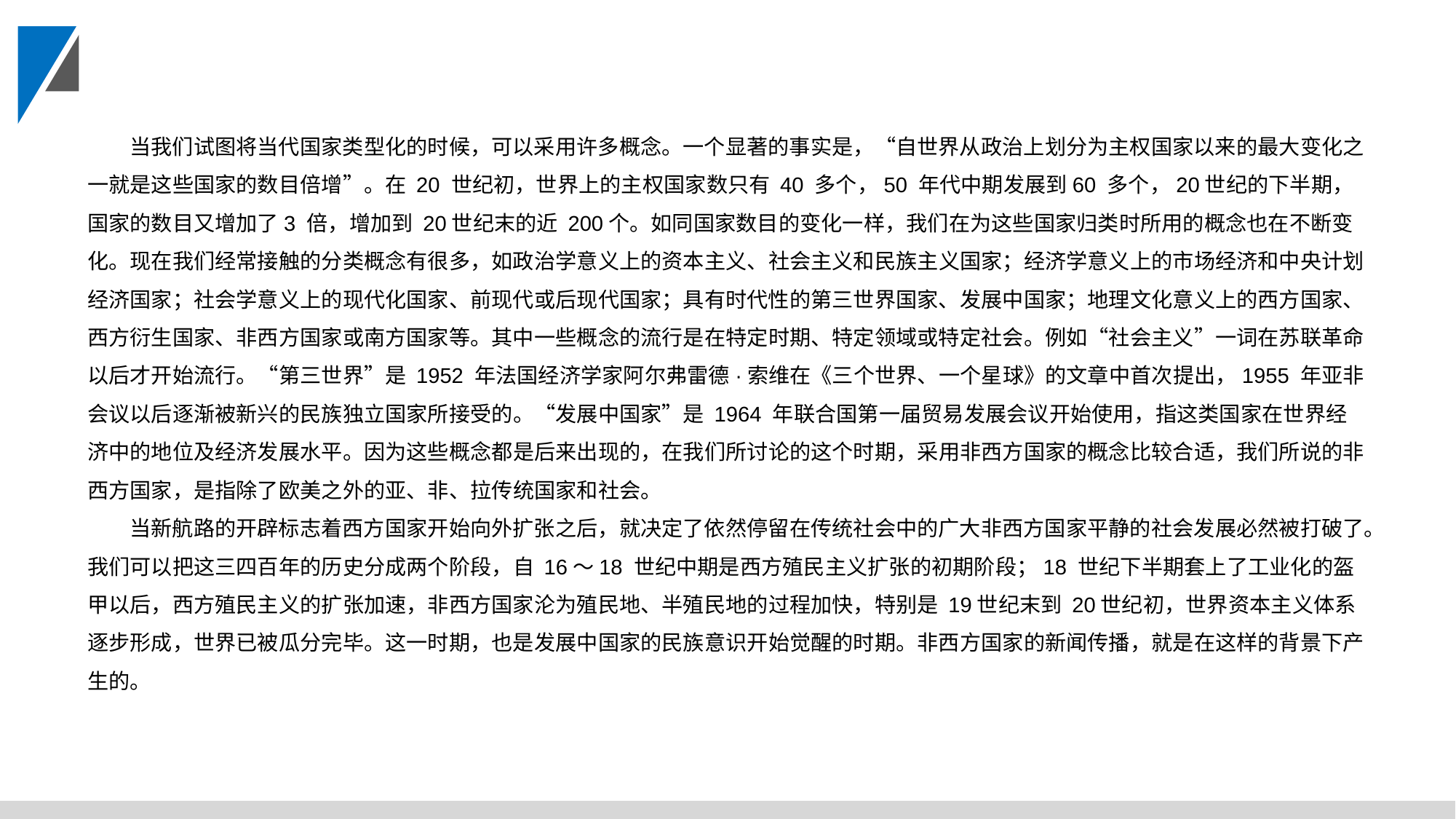

当我们试图将当代国家类型化的时候，可以采用许多概念。一个显著的事实是，“自世界从政治上划分为主权国家以来的最大变化之一就是这些国家的数目倍增”。在 20 世纪初，世界上的主权国家数只有 40 多个，50 年代中期发展到60 多个，20世纪的下半期，国家的数目又增加了3 倍，增加到 20世纪末的近 200个。如同国家数目的变化一样，我们在为这些国家归类时所用的概念也在不断变化。现在我们经常接触的分类概念有很多，如政治学意义上的资本主义、社会主义和民族主义国家；经济学意义上的市场经济和中央计划经济国家；社会学意义上的现代化国家、前现代或后现代国家；具有时代性的第三世界国家、发展中国家；地理文化意义上的西方国家、西方衍生国家、非西方国家或南方国家等。其中一些概念的流行是在特定时期、特定领域或特定社会。例如“社会主义”一词在苏联革命以后才开始流行。“第三世界”是 1952 年法国经济学家阿尔弗雷德·索维在《三个世界、一个星球》的文章中首次提出，1955 年亚非会议以后逐渐被新兴的民族独立国家所接受的。“发展中国家”是 1964 年联合国第一届贸易发展会议开始使用，指这类国家在世界经济中的地位及经济发展水平。因为这些概念都是后来出现的，在我们所讨论的这个时期，采用非西方国家的概念比较合适，我们所说的非西方国家，是指除了欧美之外的亚、非、拉传统国家和社会。
当新航路的开辟标志着西方国家开始向外扩张之后，就决定了依然停留在传统社会中的广大非西方国家平静的社会发展必然被打破了。我们可以把这三四百年的历史分成两个阶段，自 16～18 世纪中期是西方殖民主义扩张的初期阶段；18 世纪下半期套上了工业化的盔甲以后，西方殖民主义的扩张加速，非西方国家沦为殖民地、半殖民地的过程加快，特别是 19世纪末到 20世纪初，世界资本主义体系逐步形成，世界已被瓜分完毕。这一时期，也是发展中国家的民族意识开始觉醒的时期。非西方国家的新闻传播，就是在这样的背景下产生的。